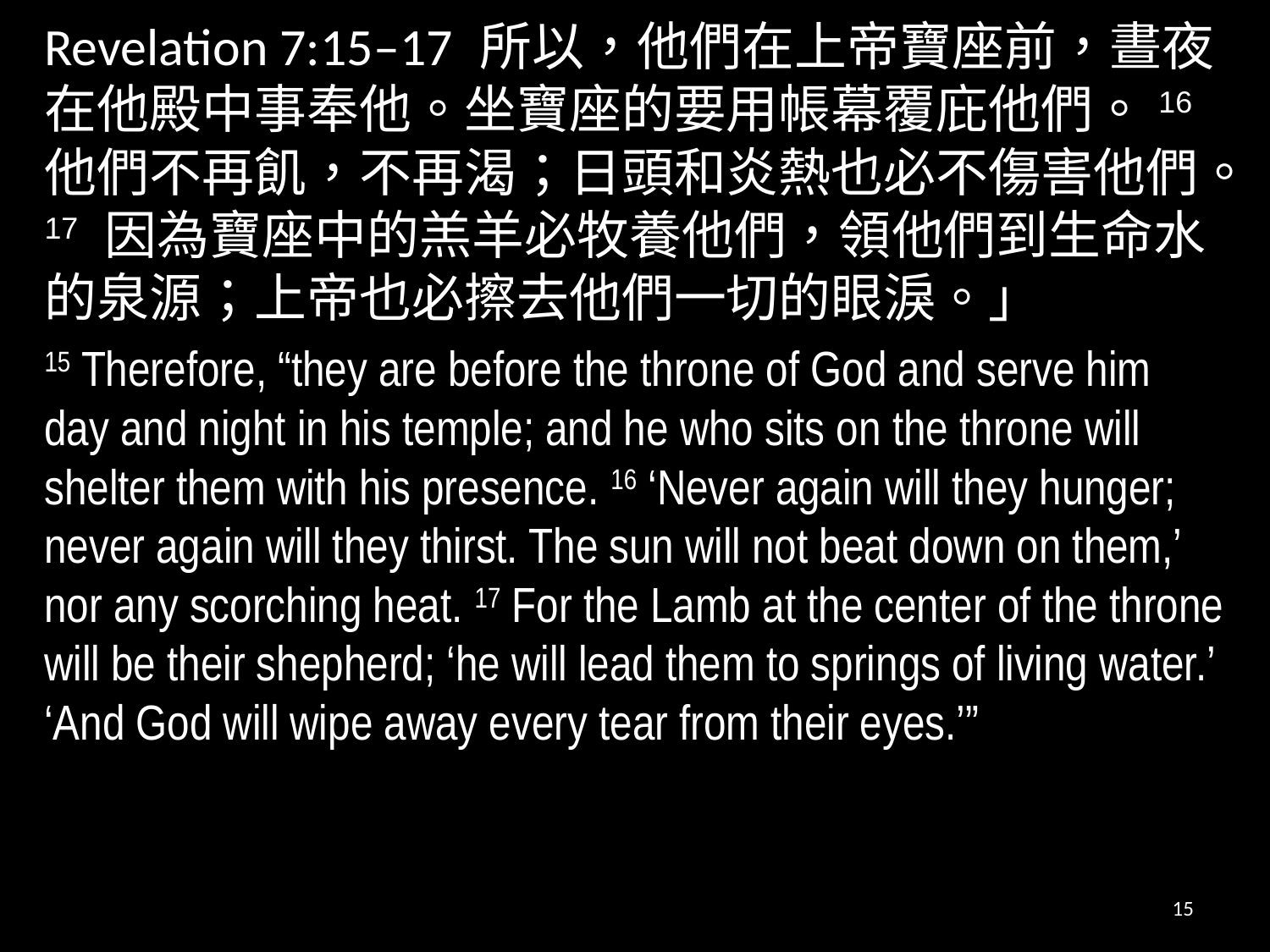

Revelation 7:15–17 所以，他們在上帝寶座前，晝夜在他殿中事奉他。坐寶座的要用帳幕覆庇他們。16 他們不再飢，不再渴；日頭和炎熱也必不傷害他們。17 因為寶座中的羔羊必牧養他們，領他們到生命水的泉源；上帝也必擦去他們一切的眼淚。」
15 Therefore, “they are before the throne of God and serve him day and night in his temple; and he who sits on the throne will shelter them with his presence. 16 ‘Never again will they hunger; never again will they thirst. The sun will not beat down on them,’ nor any scorching heat. 17 For the Lamb at the center of the throne will be their shepherd; ‘he will lead them to springs of living water.’ ‘And God will wipe away every tear from their eyes.’”

15